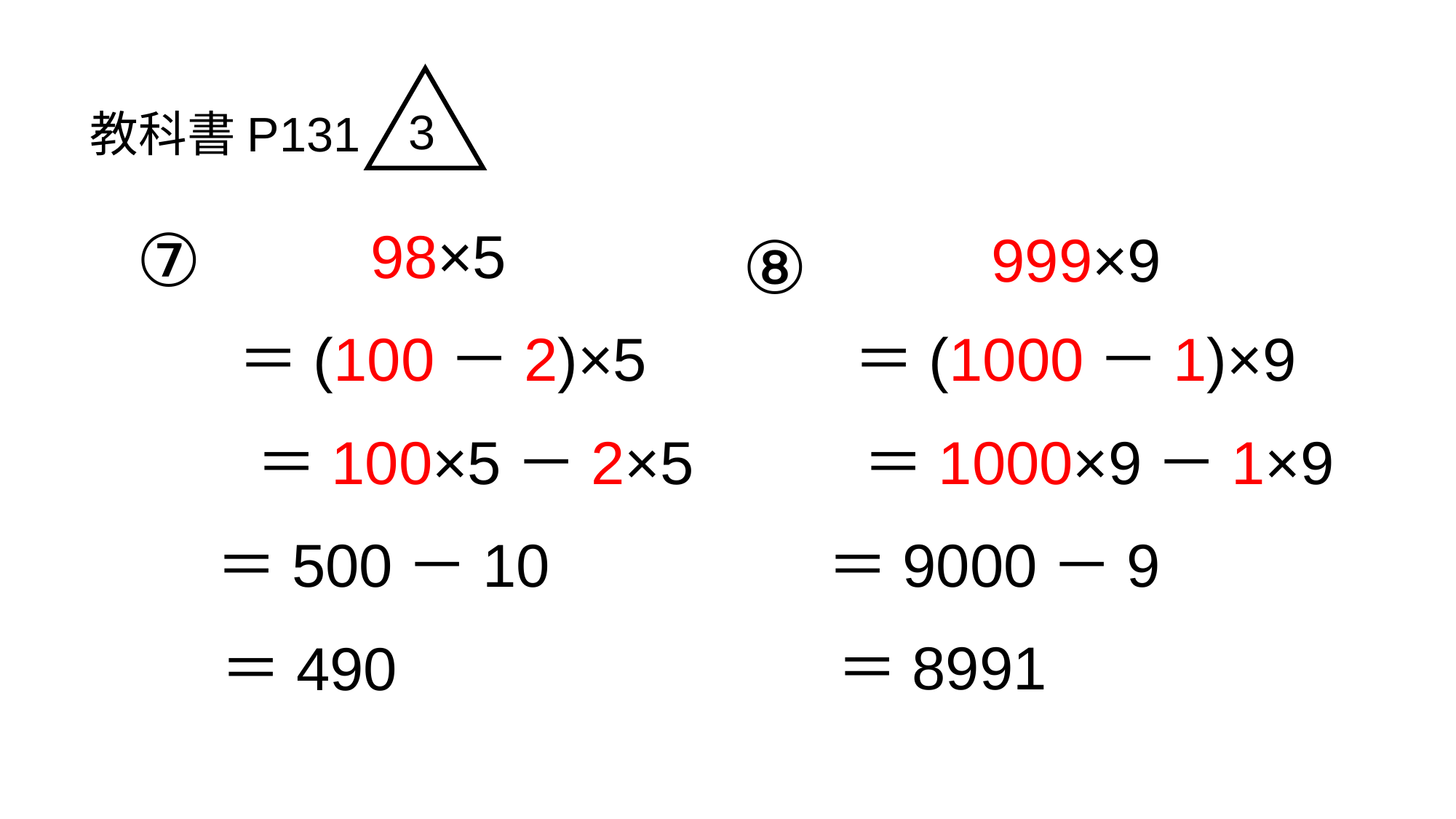

3
教科書P131
⑦
　98×5
⑧
　999×9
＝(100－2)×5
＝(1000－1)×9
＝100×5－2×5
＝1000×9－1×9
＝500－10
＝9000－9
＝8991
＝490